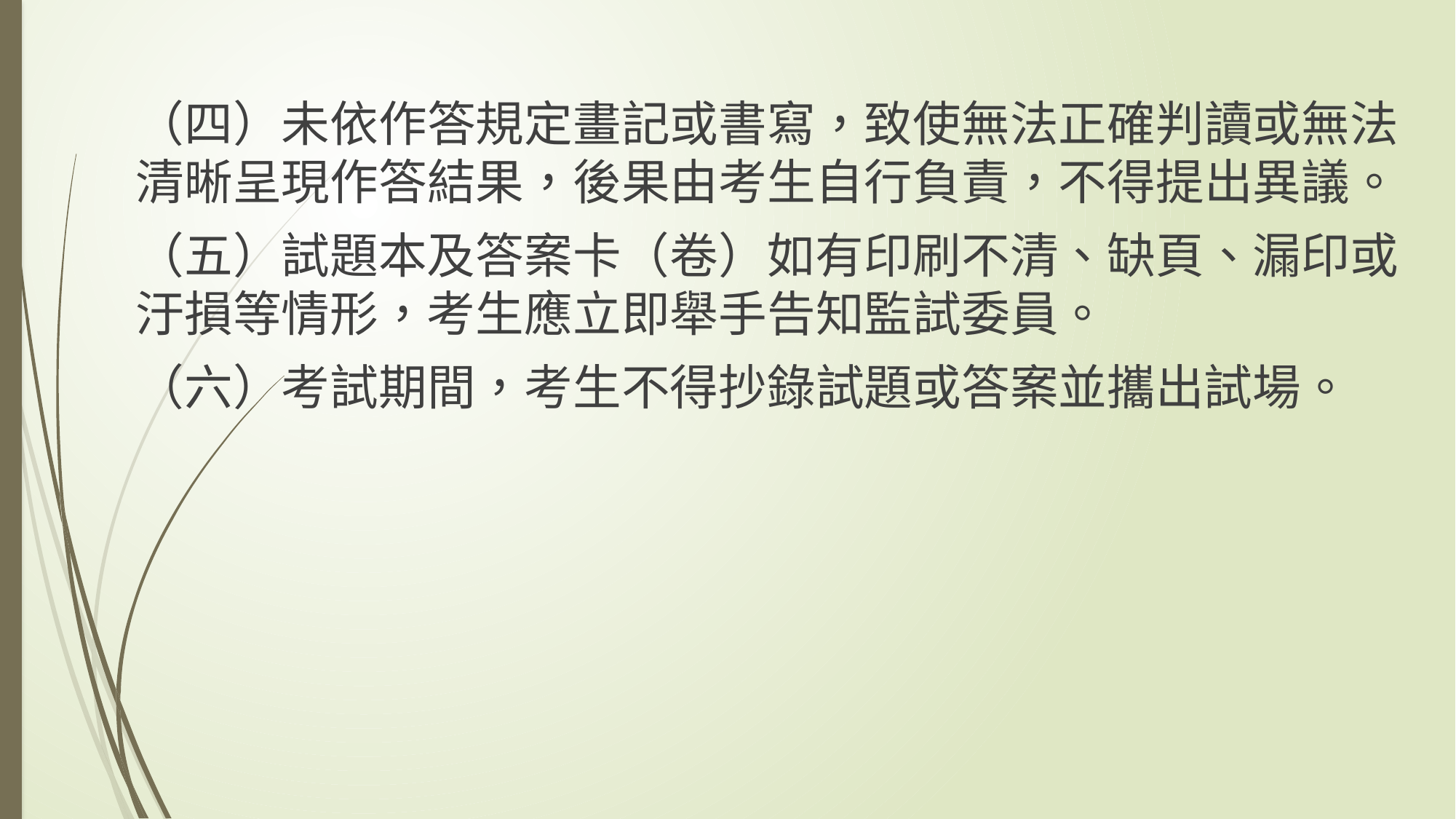

（四）未依作答規定畫記或書寫，致使無法正確判讀或無法清晰呈現作答結果，後果由考生自行負責，不得提出異議。
（五）試題本及答案卡（卷）如有印刷不清、缺頁、漏印或汙損等情形，考生應立即舉手告知監試委員。
（六）考試期間，考生不得抄錄試題或答案並攜出試場。